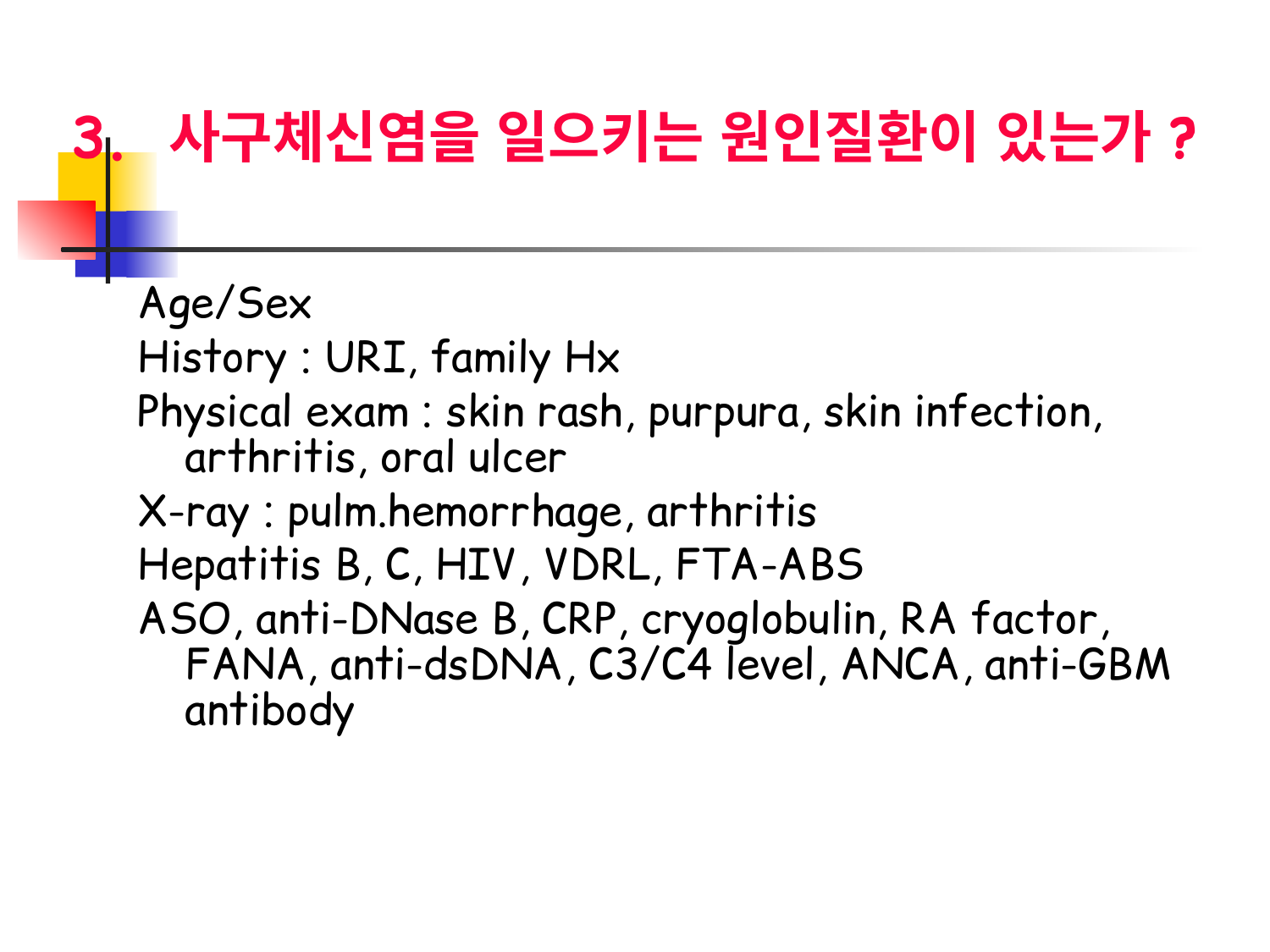

# 3. 사구체신염을 일으키는 원인질환이 있는가?
Age/Sex
History : URI, family Hx
Physical exam : skin rash, purpura, skin infection, arthritis, oral ulcer
X-ray : pulm.hemorrhage, arthritis
Hepatitis B, C, HIV, VDRL, FTA-ABS
ASO, anti-DNase B, CRP, cryoglobulin, RA factor, FANA, anti-dsDNA, C3/C4 level, ANCA, anti-GBM antibody